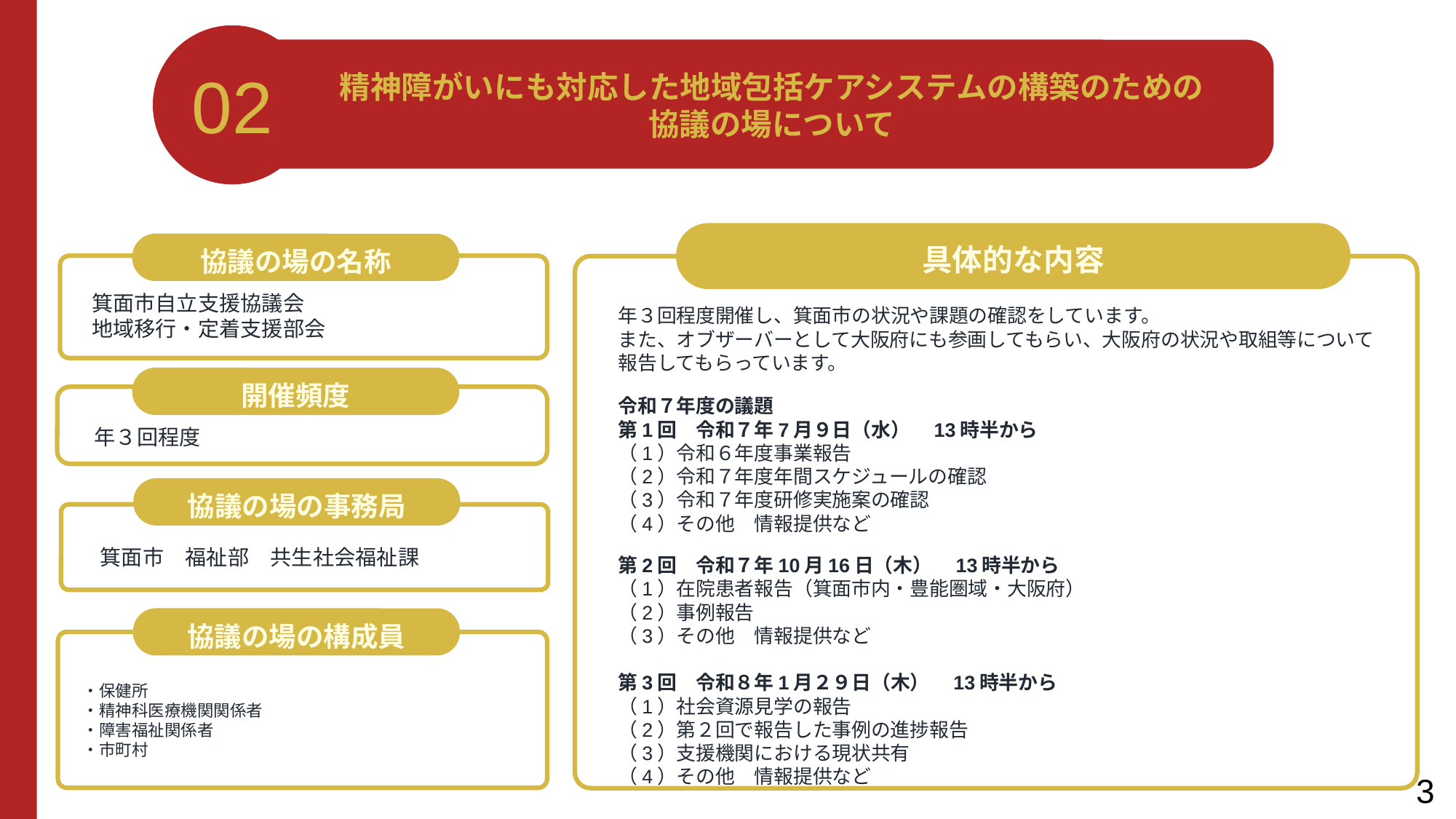

02

精神障がいにも対応した地域包括ケアシステムの構築のための
協議の場について
具体的な内容
協議の場の名称

箕面市自立支援協議会
地域移行・定着支援部会

年３回程度開催し、箕面市の状況や課題の確認をしています。
また、オブザーバーとして大阪府にも参画してもらい、大阪府の状況や取組等について報告してもらっています。

令和７年度の議題
第1回　令和７年7月９日（水）　13時半から
（1）令和６年度事業報告
（2）令和７年度年間スケジュールの確認
（3）令和７年度研修実施案の確認
（4）その他　情報提供など

第2回　令和７年10月16日（木）　13時半から
（1）在院患者報告（箕面市内・豊能圏域・大阪府）
（2）事例報告
（3）その他　情報提供など

第3回　令和８年1月２９日（木）　13時半から
（1）社会資源見学の報告
（2）第２回で報告した事例の進捗報告
（3）支援機関における現状共有
（4）その他　情報提供など

開催頻度

年３回程度
協議の場の事務局

箕面市　福祉部　共生社会福祉課
協議の場の構成員

・保健所
・精神科医療機関関係者
・障害福祉関係者
・市町村